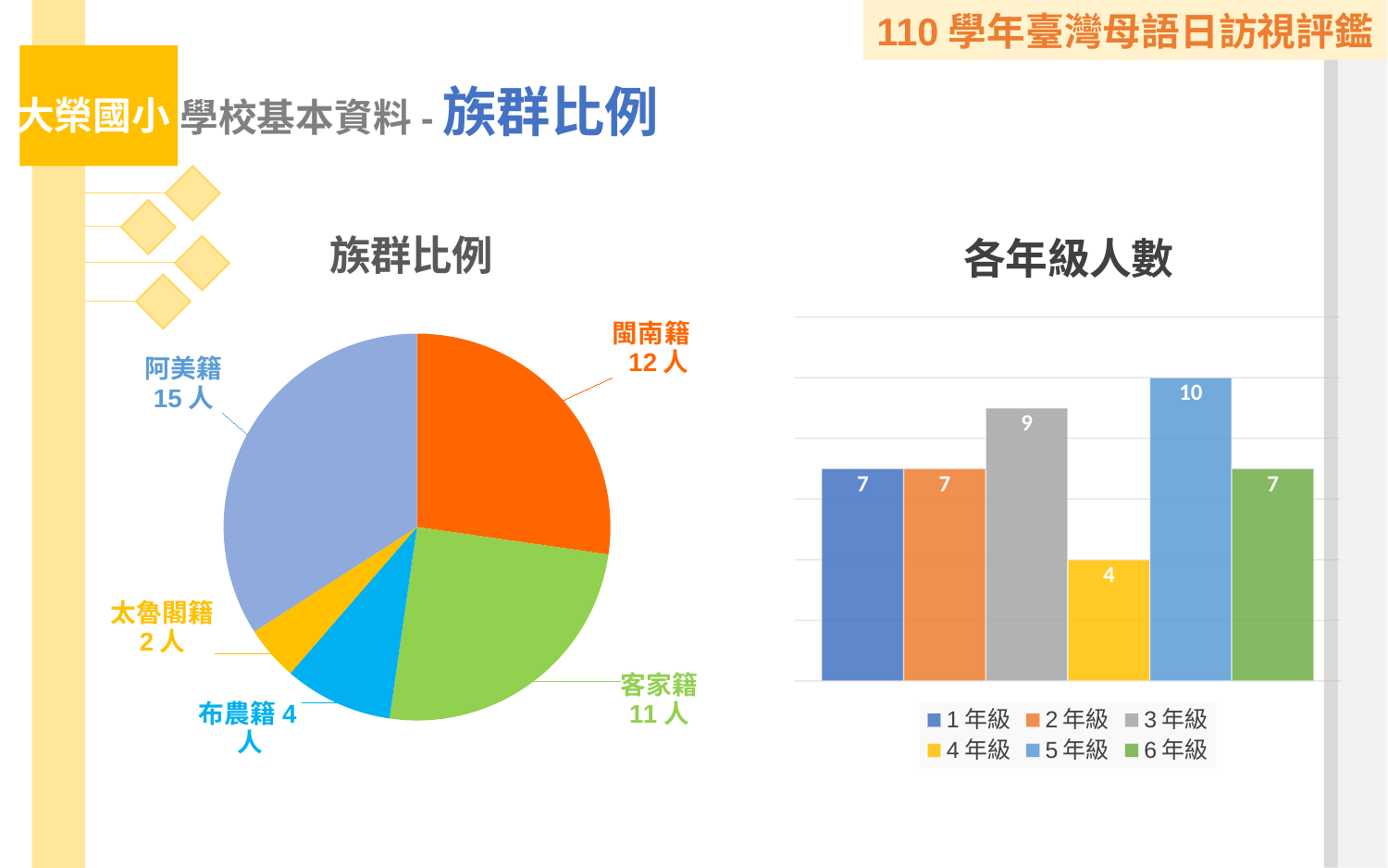

110學年臺灣母語日訪視評鑑

學校基本資料-族群比例
大榮國小

### Chart: 族群比例

| Category | 人數 |
|---|---|
| 閩南籍
12人 | 12.0 |
| 客家籍
11人 | 11.0 |
| 布農籍4人 | 4.0 |
| 太魯閣籍
2人 | 2.0 |
| 阿美籍
15人 | 15.0 |

### Chart: 各年級人數

| Category | 1年級 | 2年級 | 3年級 | 4年級 | 5年級 | 6年級 |
|---|---|---|---|---|---|---|
| 類別 1 | 7.0 | 7.0 | 9.0 | 4.0 | 10.0 | 7.0 |